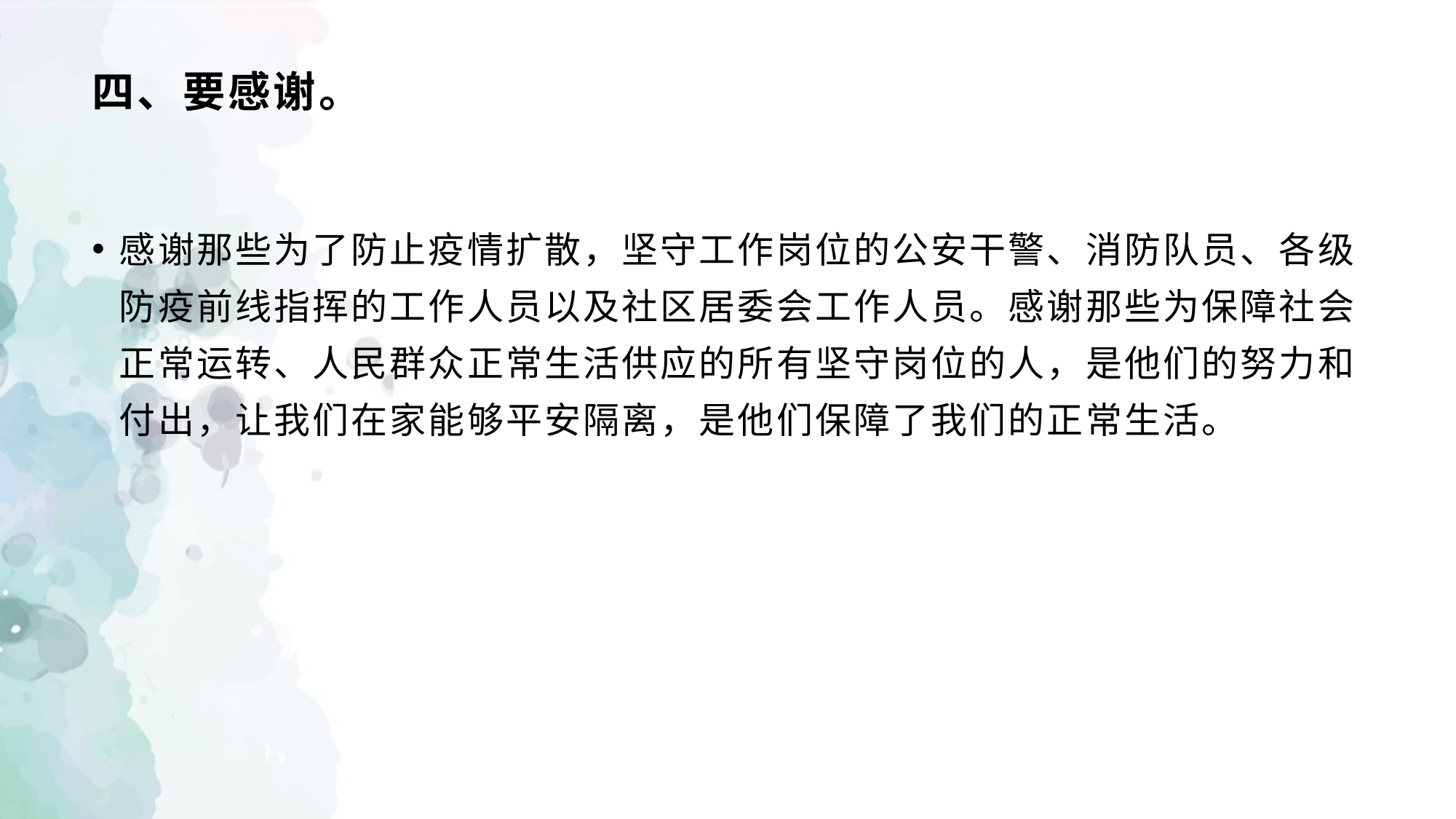

# 四、要感谢。

感谢那些为了防止疫情扩散，坚守工作岗位的公安干警、消防队员、各级防疫前线指挥的工作人员以及社区居委会工作人员。感谢那些为保障社会正常运转、人民群众正常生活供应的所有坚守岗位的人，是他们的努力和付出，让我们在家能够平安隔离，是他们保障了我们的正常生活。